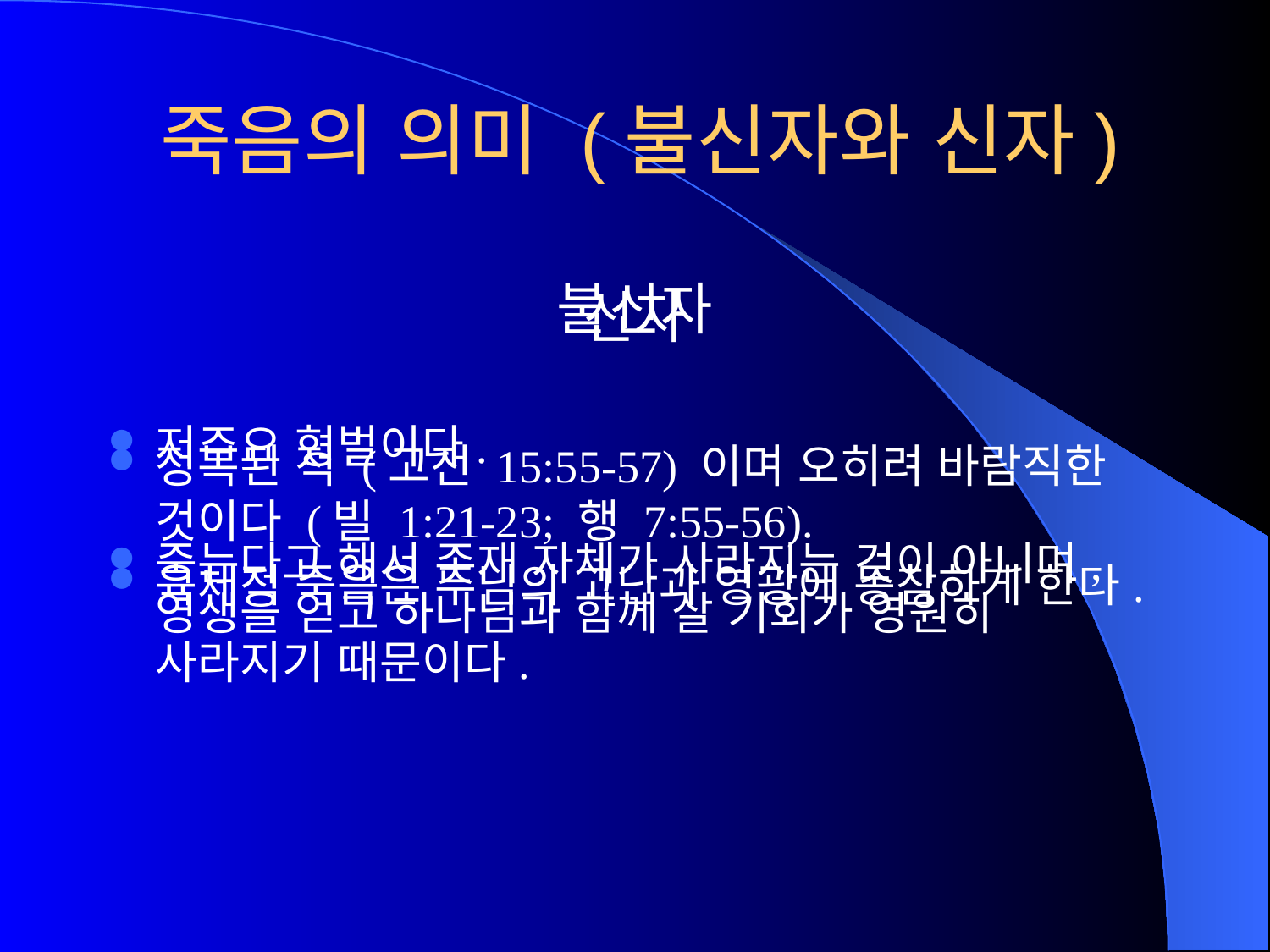

# 죽음의 의미 (불신자와 신자)
불신자

저주요 형벌이다.

죽는다고 해서 존재 자체가 사라지는 것이 아니며, 영생을 얻고 하나님과 함께 살 기회가 영원히 사라지기 때문이다.
신자

정복된 적 (고전 15:55-57) 이며 오히려 바람직한 것이다 (빌 1:21-23; 행 7:55-56).
육체적 죽음은 주님의 고난과 영광에 동참하게 한다.